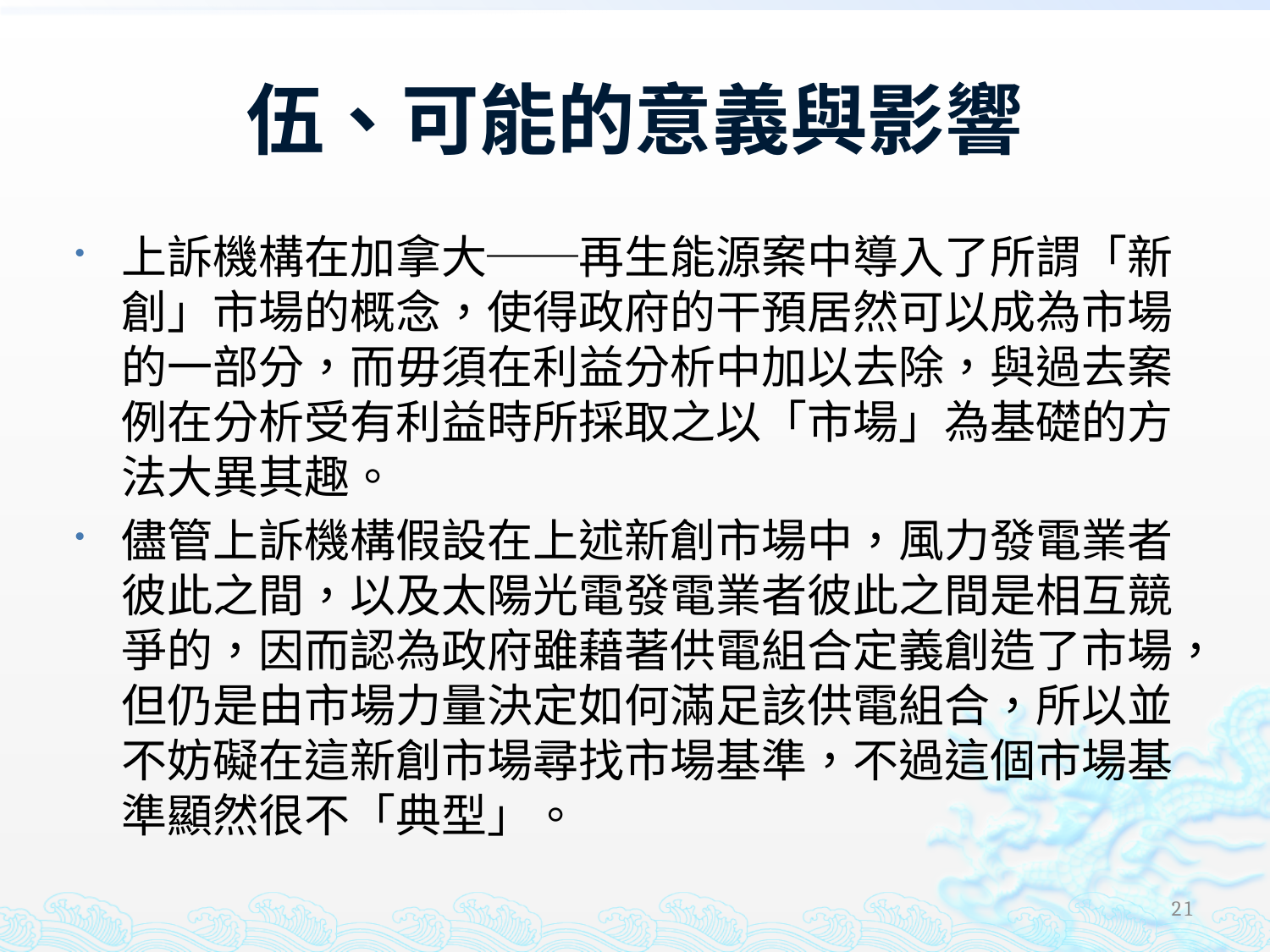

# 伍、可能的意義與影響
上訴機構在加拿大──再生能源案中導入了所謂「新創」市場的概念，使得政府的干預居然可以成為市場的一部分，而毋須在利益分析中加以去除，與過去案例在分析受有利益時所採取之以「市場」為基礎的方法大異其趣。
儘管上訴機構假設在上述新創市場中，風力發電業者彼此之間，以及太陽光電發電業者彼此之間是相互競爭的，因而認為政府雖藉著供電組合定義創造了市場，但仍是由市場力量決定如何滿足該供電組合，所以並不妨礙在這新創市場尋找市場基準，不過這個市場基準顯然很不「典型」。

21